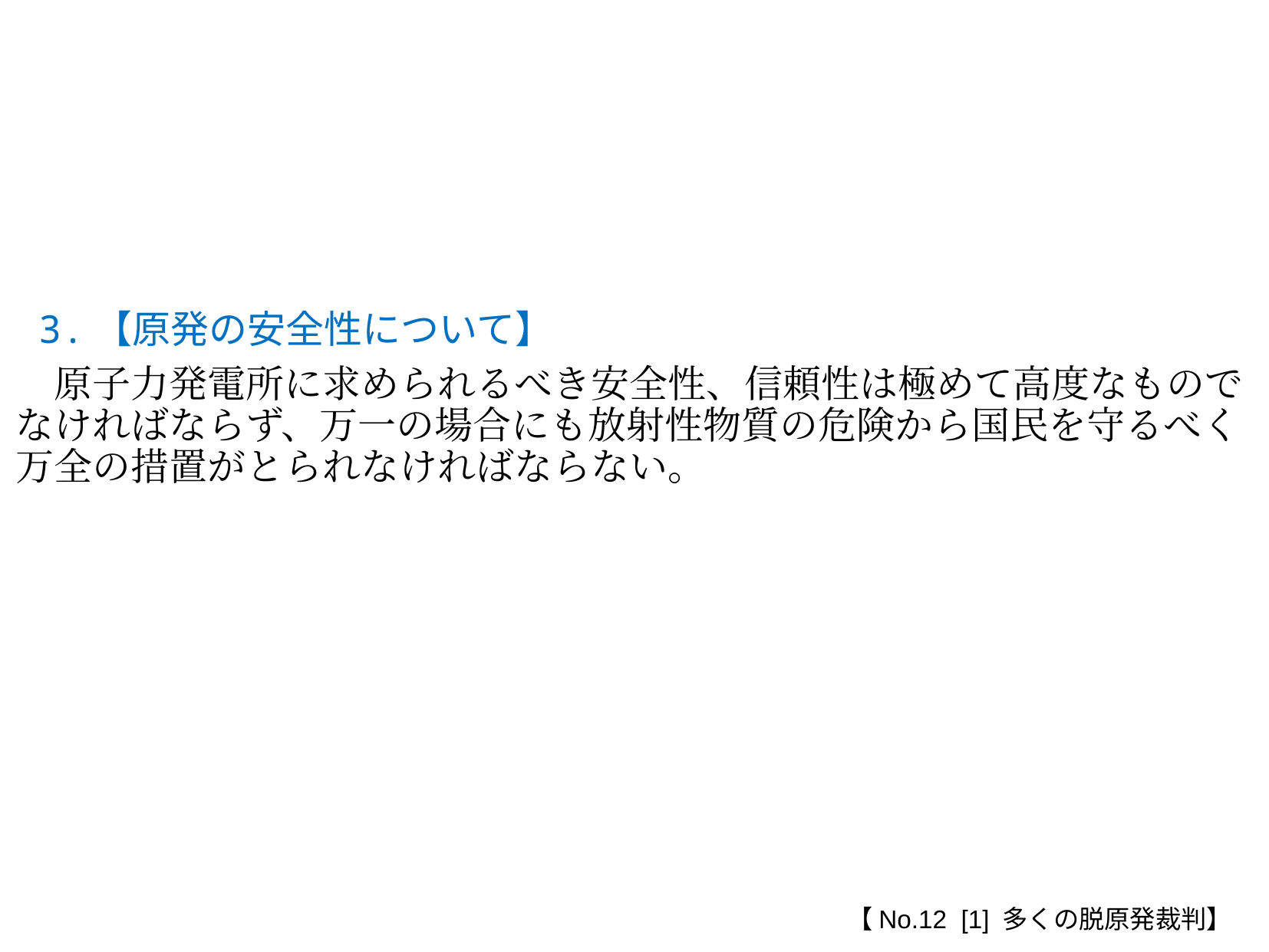

3.【原発の安全性について】
　原子力発電所に求められるべき安全性、信頼性は極めて高度なものでなければならず、万一の場合にも放射性物質の危険から国民を守るべく万全の措置がとられなければならない。

【No.12  [1] 多くの脱原発裁判】